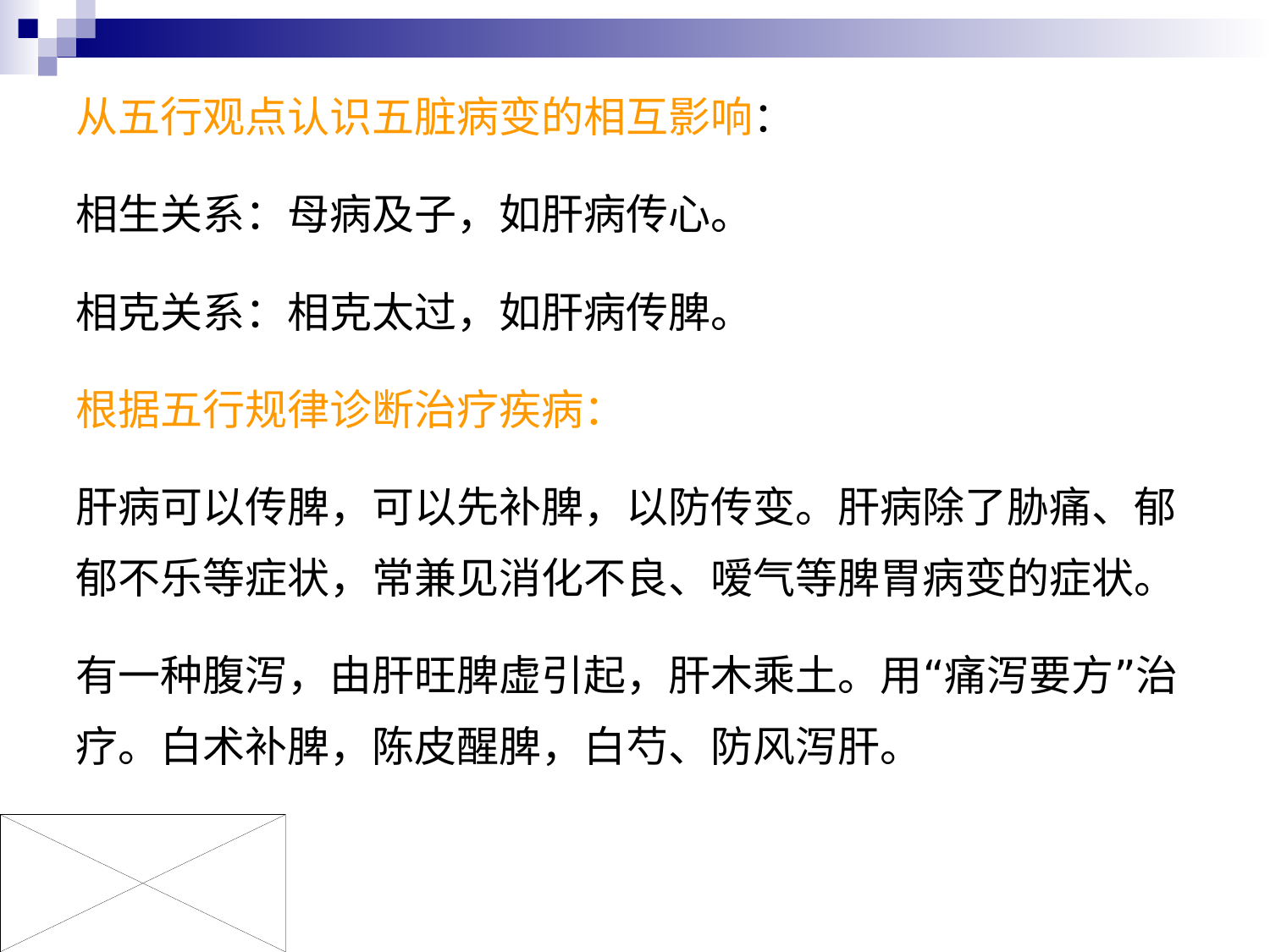

从五行观点认识五脏病变的相互影响：
相生关系：母病及子，如肝病传心。
相克关系：相克太过，如肝病传脾。
根据五行规律诊断治疗疾病：
肝病可以传脾，可以先补脾，以防传变。肝病除了胁痛、郁郁不乐等症状，常兼见消化不良、嗳气等脾胃病变的症状。
有一种腹泻，由肝旺脾虚引起，肝木乘土。用“痛泻要方”治疗。白术补脾，陈皮醒脾，白芍、防风泻肝。